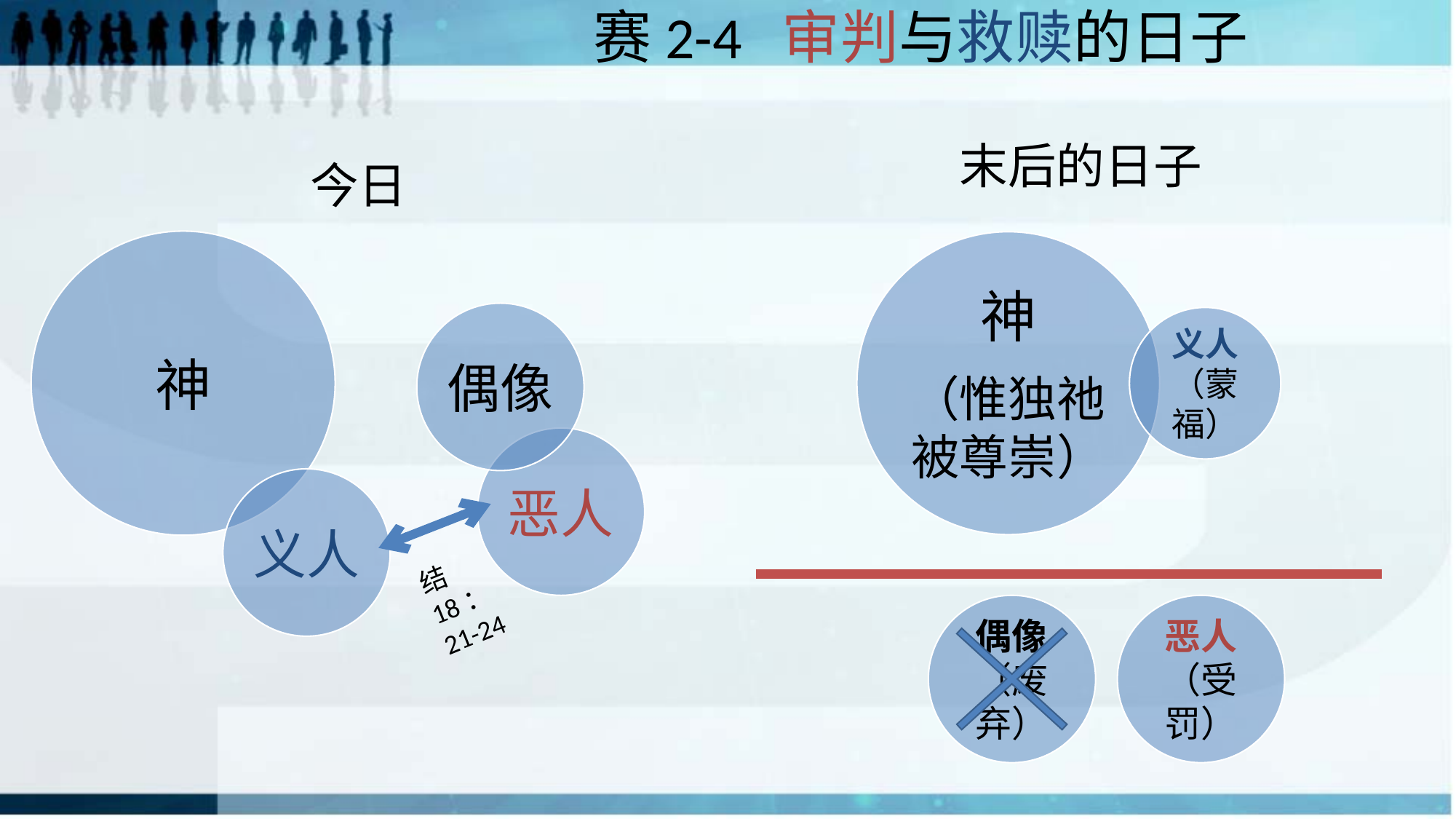

赛2-4  审判与救赎的日子
# 末后的日子
今日
神
（惟独祂被尊崇）
义人（蒙福）
神
偶像
恶人
义人
结18：21-24

偶像（废弃）
恶人（受罚）